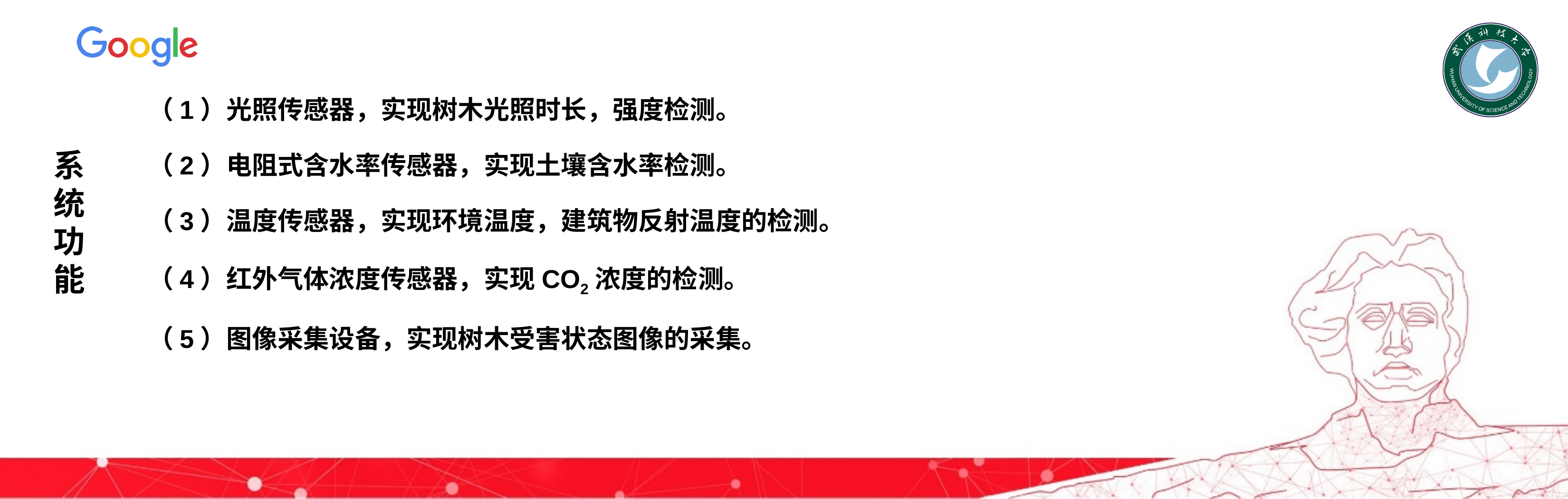

（1）光照传感器，实现树木光照时长，强度检测。
（2）电阻式含水率传感器，实现土壤含水率检测。
（3）温度传感器，实现环境温度，建筑物反射温度的检测。
（4）红外气体浓度传感器，实现CO2浓度的检测。
（5）图像采集设备，实现树木受害状态图像的采集。
系统功能